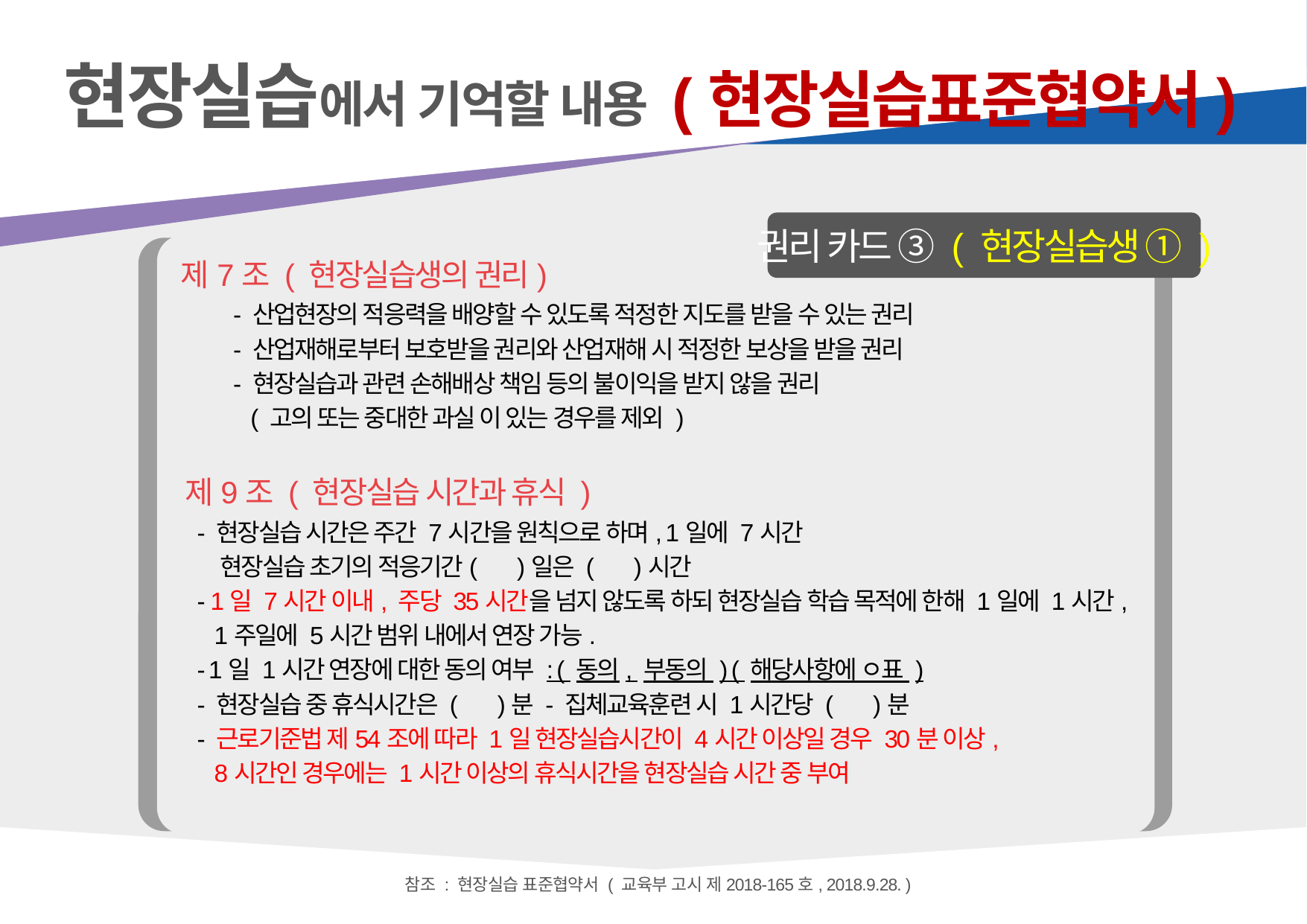

현장실습에서 기억할 내용 (현장실습표준협약서)
권리 카드 ③ ( 현장실습생 ① )

제7조 ( 현장실습생의 권리)
- 산업현장의 적응력을 배양할 수 있도록 적정한 지도를 받을 수 있는 권리
- 산업재해로부터 보호받을 권리와 산업재해 시 적정한 보상을 받을 권리
- 현장실습과 관련 손해배상 책임 등의 불이익을 받지 않을 권리
   ( 고의 또는 중대한 과실 이 있는 경우를 제외 )
제9조 ( 현장실습 시간과 휴식 )
- 현장실습 시간은 주간 7시간을 원칙으로 하며, 1일에 7시간
   현장실습 초기의 적응기간(        )일은 (        )시간
- 1일 7시간 이내, 주당 35시간을 넘지 않도록 하되 현장실습 학습 목적에 한해 1일에 1시간,
   1주일에 5시간 범위 내에서 연장 가능.
- 1일 1시간 연장에 대한 동의 여부 : ( 동의, 부동의 ) ( 해당사항에 ㅇ표 )
- 현장실습 중 휴식시간은 (        )분 - 집체교육훈련 시 1시간당 (        )분
- 근로기준법 제54조에 따라 1일 현장실습시간이 4시간 이상일 경우 30분 이상,
   8시간인 경우에는 1시간 이상의 휴식시간을 현장실습 시간 중 부여
참조 : 현장실습 표준협약서 ( 교육부 고시 제2018-165호, 2018.9.28. )